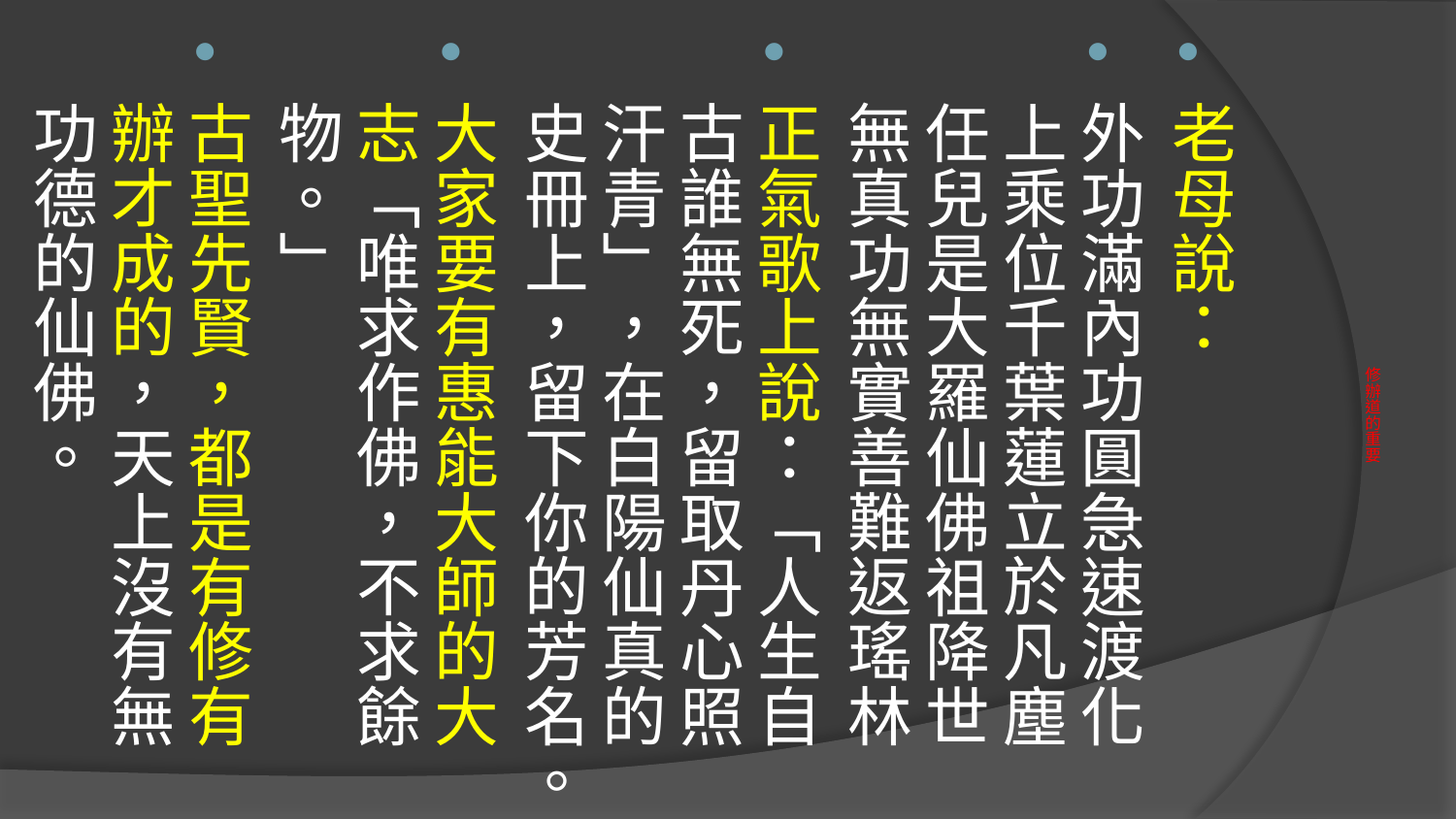

老母說：
外功滿內功圓急速渡化上乘位千葉蓮立於凡塵任兒是大羅仙佛祖降世無真功無實善難返瑤林
正氣歌上說：「人生自古誰無死，留取丹心照汗青」，在白陽仙真的史冊上，留下你的芳名。
大家要有惠能大師的大志「唯求作佛，不求餘物。」
古聖先賢，都是有修有辦才成的，天上沒有無功德的仙佛。
# 修辦道的重要